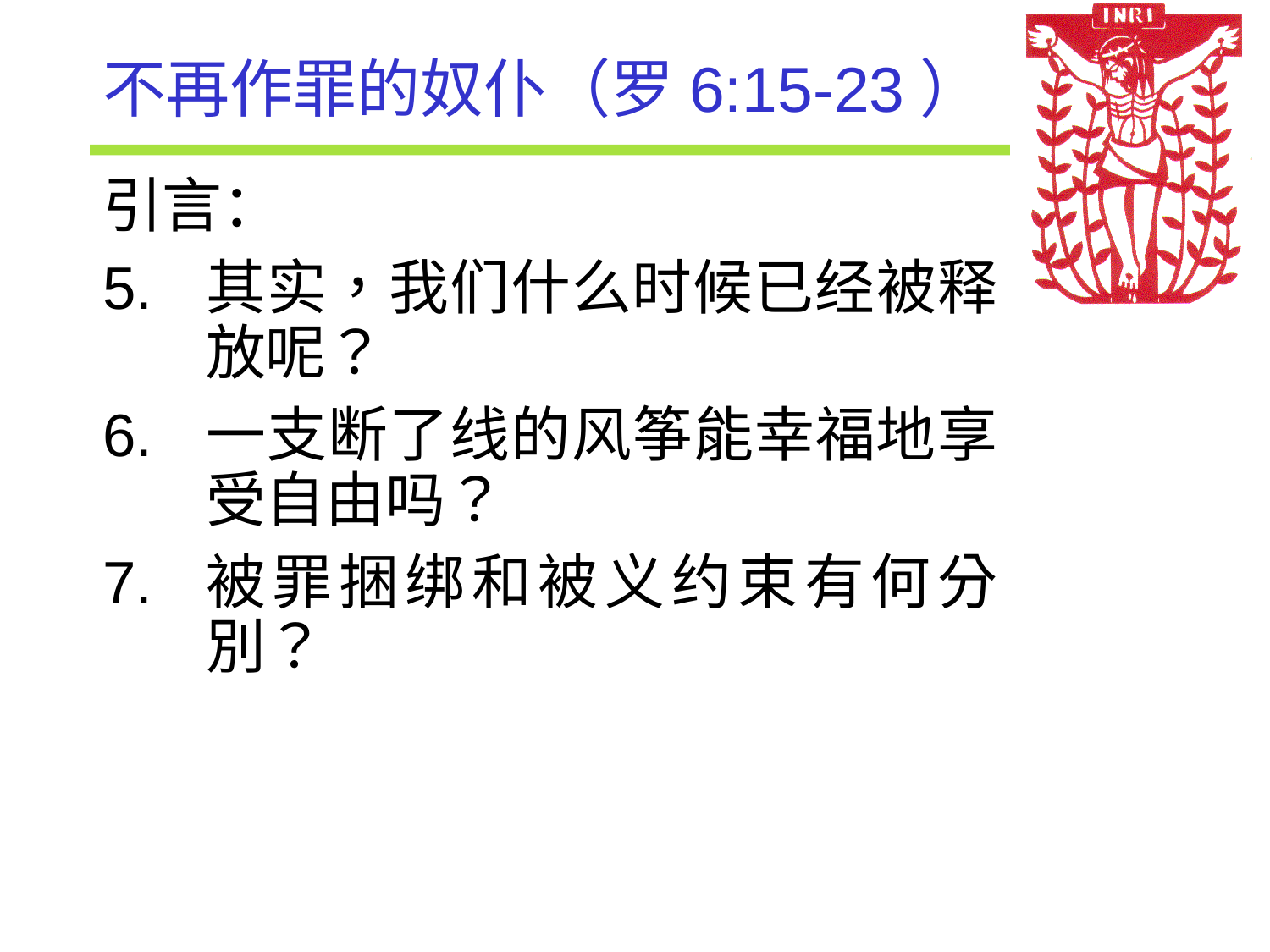

# 不再作罪的奴仆（罗6:15-23）
引言：
其实，我们什么时候已经被释放呢？
一支断了线的风筝能幸福地享受自由吗？
被罪捆绑和被义约束有何分別？